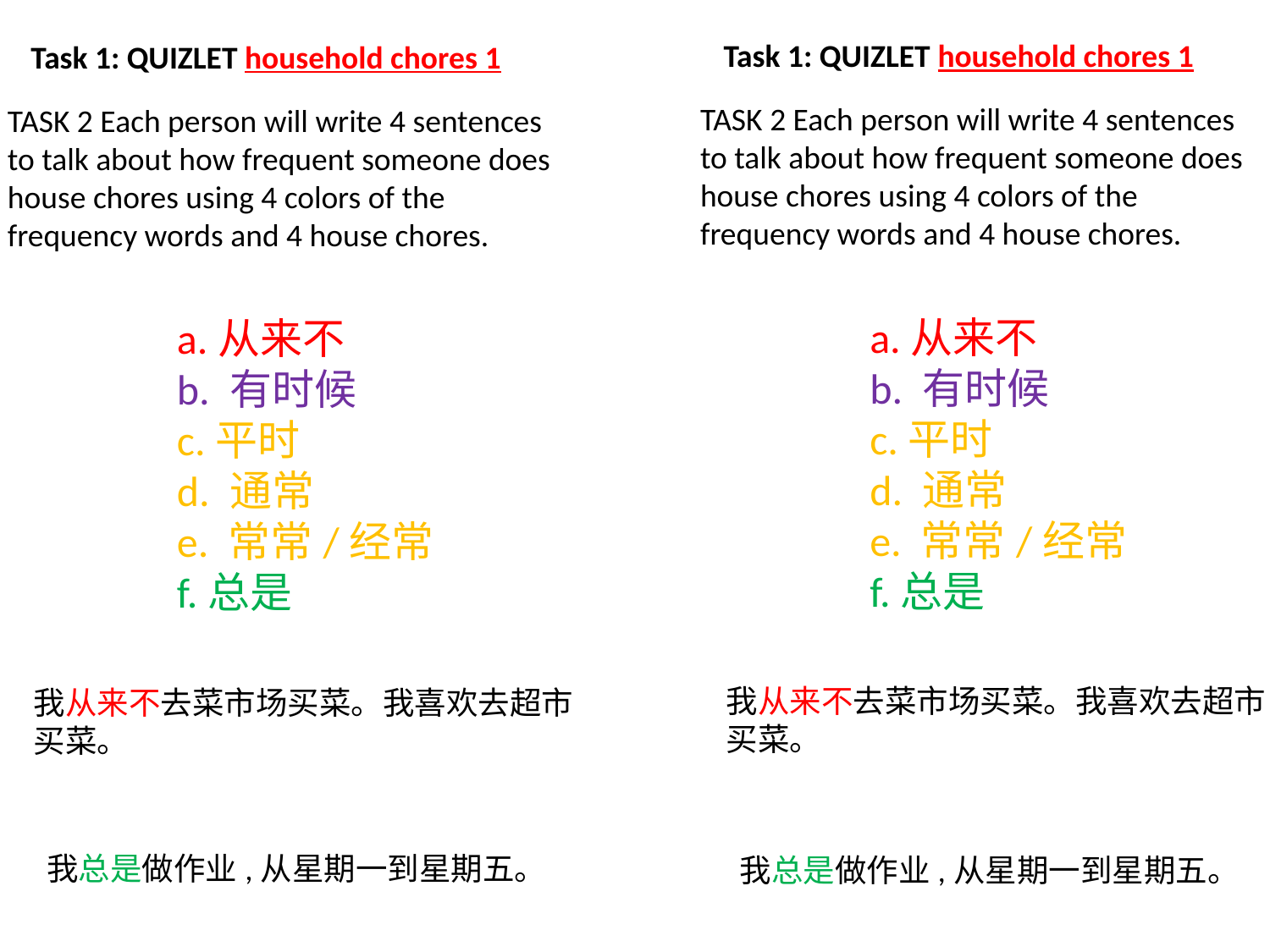

Task 1: QUIZLET household chores 1
Task 1: QUIZLET household chores 1
TASK 2 Each person will write 4 sentences to talk about how frequent someone does house chores using 4 colors of the frequency words and 4 house chores.
TASK 2 Each person will write 4 sentences to talk about how frequent someone does house chores using 4 colors of the frequency words and 4 house chores.
a.从来不
b. 有时候
c.平时
d. 通常
e. 常常/经常
f.总是
a.从来不
b. 有时候
c.平时
d. 通常
e. 常常/经常
f.总是
我从来不去菜市场买菜。我喜欢去超市
买菜。
我从来不去菜市场买菜。我喜欢去超市
买菜。
我总是做作业,从星期一到星期五。
我总是做作业,从星期一到星期五。